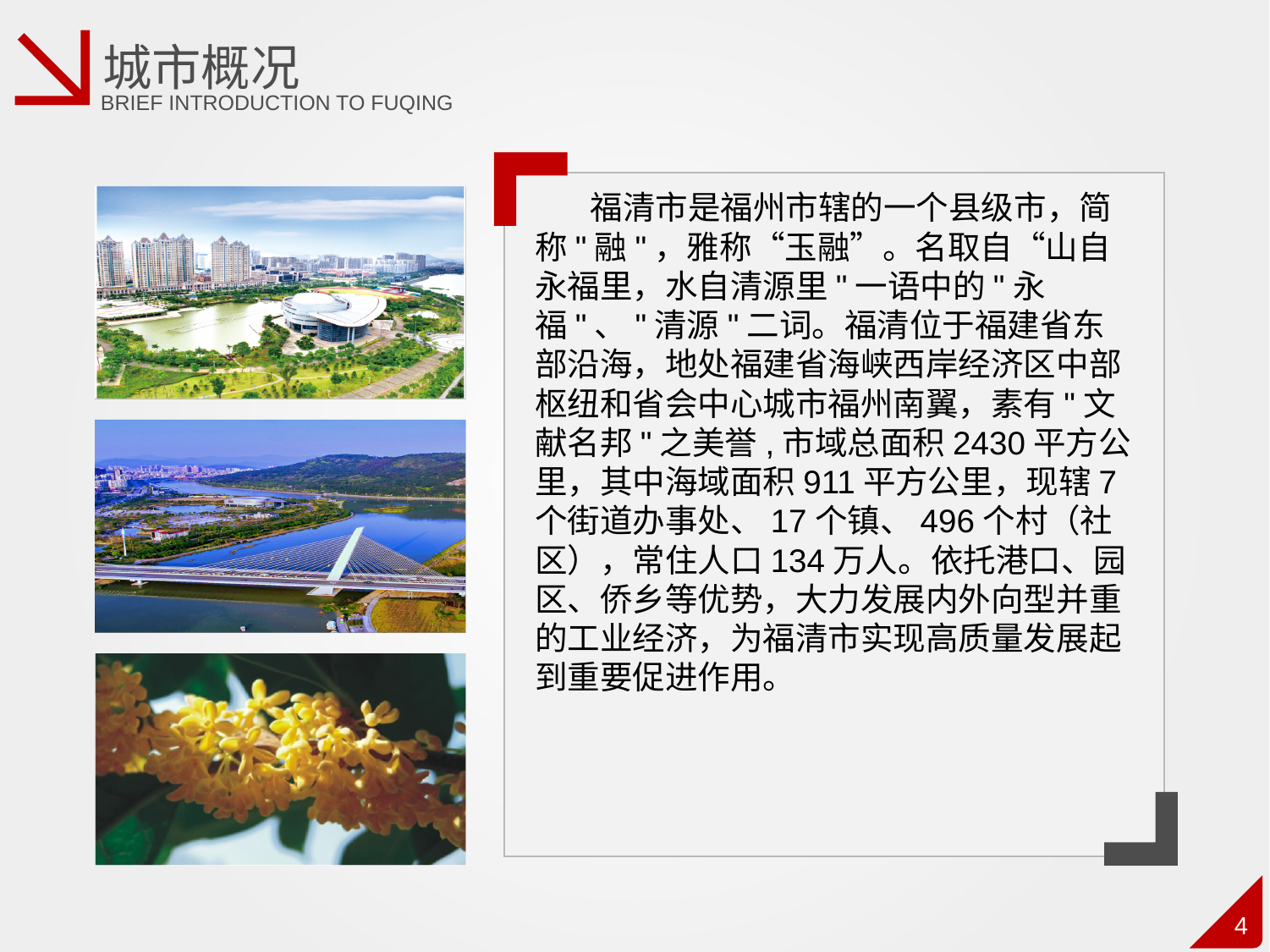

城市概况
BRIEF INTRODUCTION TO FUQING

      福清市是福州市辖的一个县级市，简称"融"，雅称“玉融”。名取自“山自永福里，水自清源里"一语中的"永福"、"清源"二词。福清位于福建省东部沿海，地处福建省海峡西岸经济区中部枢纽和省会中心城市福州南翼，素有"文献名邦"之美誉,市域总面积2430平方公里，其中海域面积911平方公里，现辖7个街道办事处、17个镇、496个村（社区），常住人口134万人。依托港口、园区、侨乡等优势，大力发展内外向型并重的工业经济，为福清市实现高质量发展起到重要促进作用。